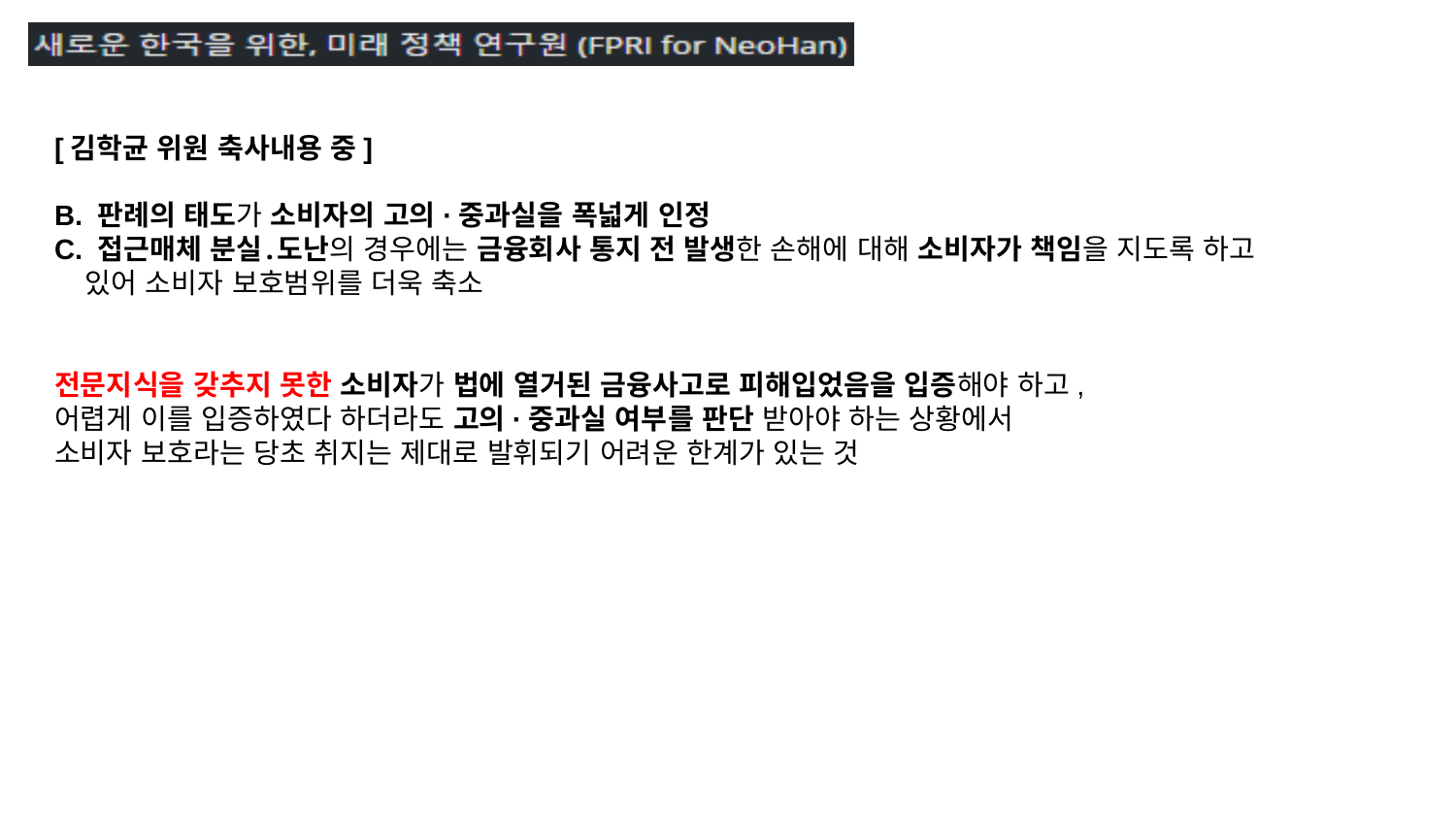

[김학균 위원 축사내용 중]

B. 판례의 태도가 소비자의 고의·중과실을 폭넓게 인정
C. 접근매체 분실․도난의 경우에는 금융회사 통지 전 발생한 손해에 대해 소비자가 책임을 지도록 하고
   있어 소비자 보호범위를 더욱 축소

전문지식을 갖추지 못한 소비자가 법에 열거된 금융사고로 피해입었음을 입증해야 하고,
어렵게 이를 입증하였다 하더라도 고의·중과실 여부를 판단 받아야 하는 상황에서
소비자 보호라는 당초 취지는 제대로 발휘되기 어려운 한계가 있는 것